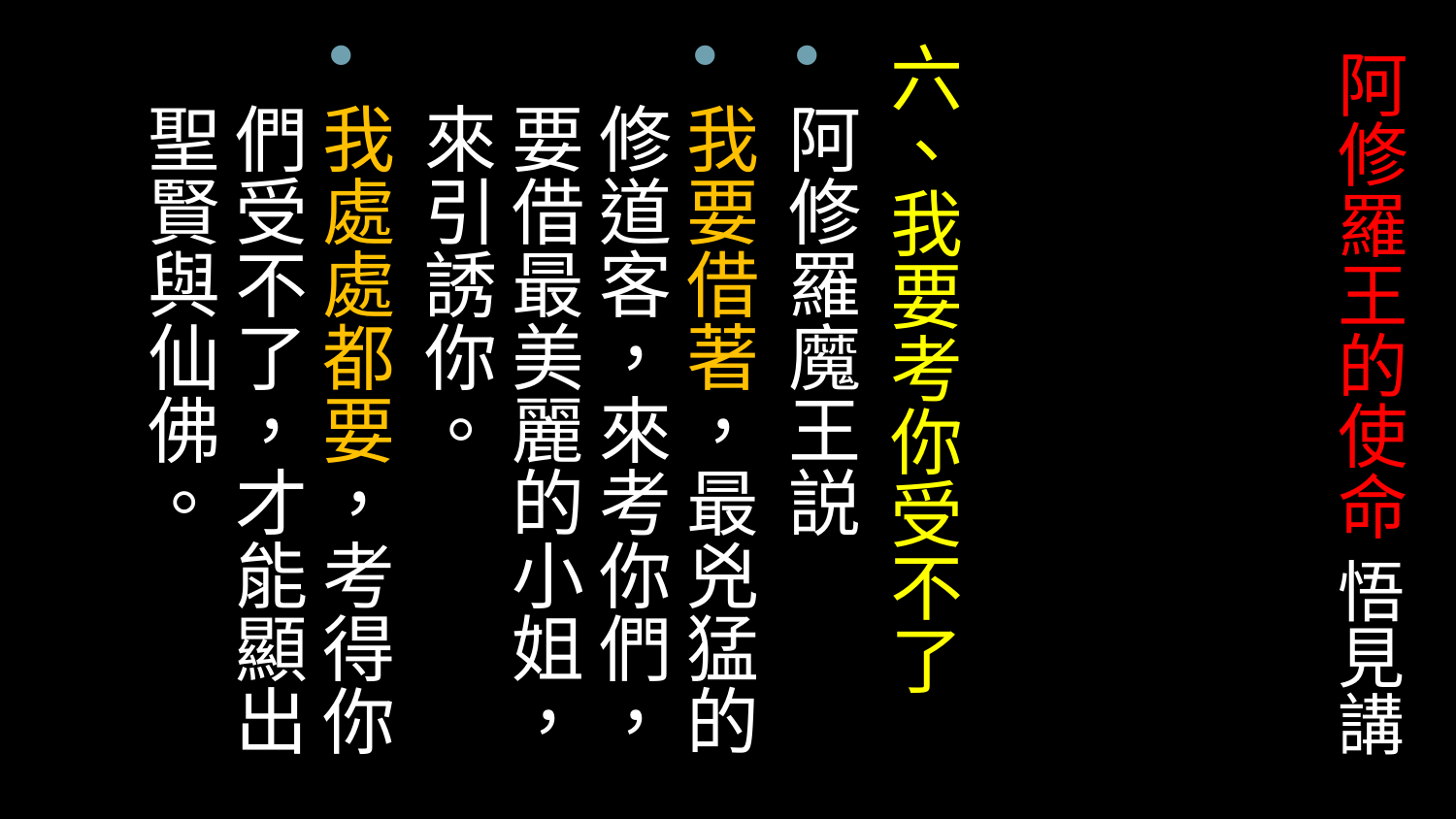

# 阿修羅王的使命 悟見講
六、我要考你受不了
阿修羅魔王説
我要借著，最兇猛的修道客，來考你們， 
要借最美麗的小姐，來引誘你。
我處處都要，考得你們受不了，才能顯出聖賢與仙佛。